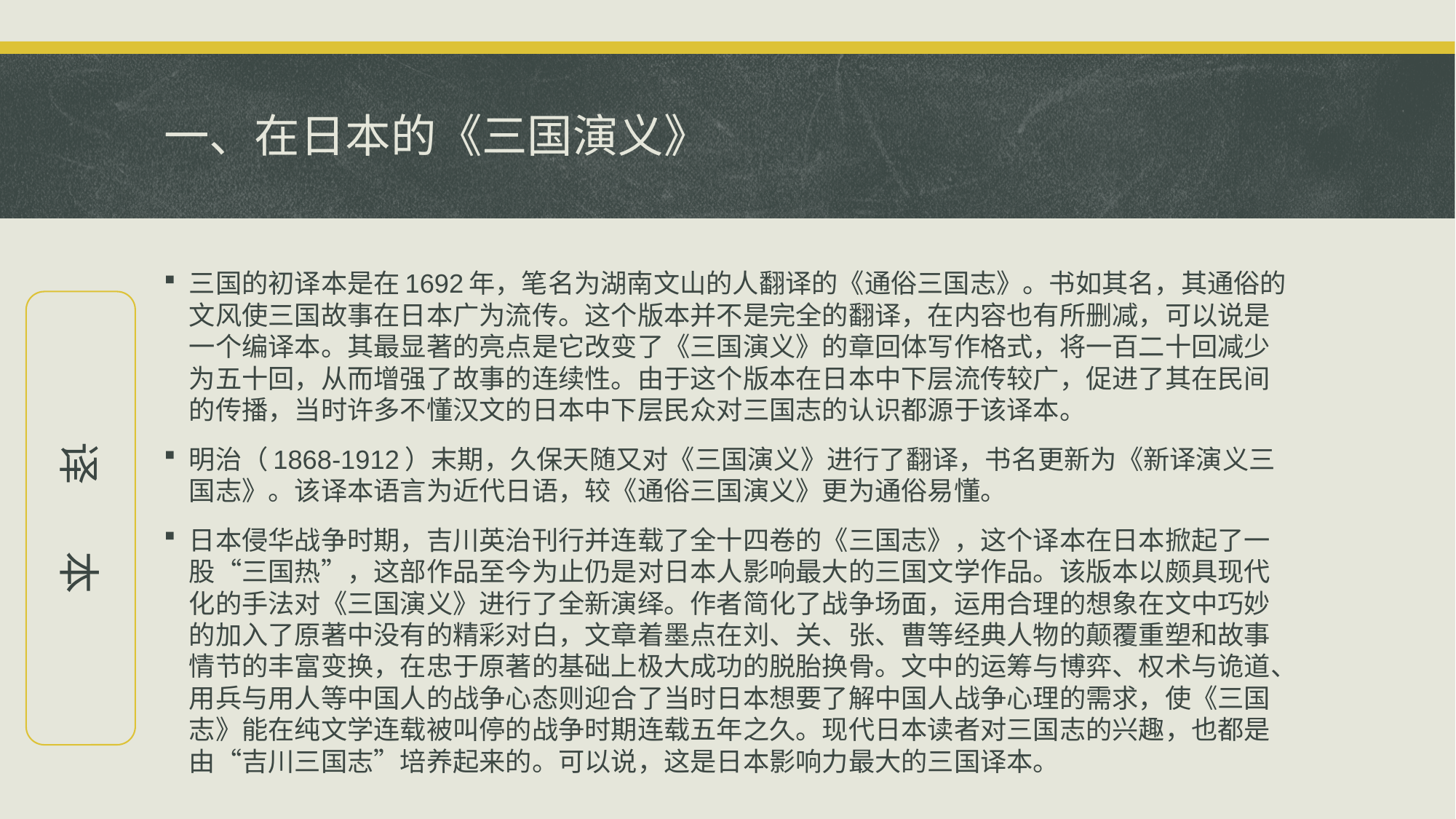

# 一、在日本的《三国演义》
三国的初译本是在1692年，笔名为湖南文山的人翻译的《通俗三国志》。书如其名，其通俗的文风使三国故事在日本广为流传。这个版本并不是完全的翻译，在内容也有所删减，可以说是一个编译本。其最显著的亮点是它改变了《三国演义》的章回体写作格式，将一百二十回减少为五十回，从而增强了故事的连续性。由于这个版本在日本中下层流传较广，促进了其在民间的传播，当时许多不懂汉文的日本中下层民众对三国志的认识都源于该译本。
明治（1868-1912）末期，久保天随又对《三国演义》进行了翻译，书名更新为《新译演义三国志》。该译本语言为近代日语，较《通俗三国演义》更为通俗易懂。
日本侵华战争时期，吉川英治刊行并连载了全十四卷的《三国志》，这个译本在日本掀起了一股“三国热”，这部作品至今为止仍是对日本人影响最大的三国文学作品。该版本以颇具现代化的手法对《三国演义》进行了全新演绎。作者简化了战争场面，运用合理的想象在文中巧妙的加入了原著中没有的精彩对白，文章着墨点在刘、关、张、曹等经典人物的颠覆重塑和故事情节的丰富变换，在忠于原著的基础上极大成功的脱胎换骨。文中的运筹与博弈、权术与诡道、用兵与用人等中国人的战争心态则迎合了当时日本想要了解中国人战争心理的需求，使《三国志》能在纯文学连载被叫停的战争时期连载五年之久。现代日本读者对三国志的兴趣，也都是由“吉川三国志”培养起来的。可以说，这是日本影响力最大的三国译本。

译       本